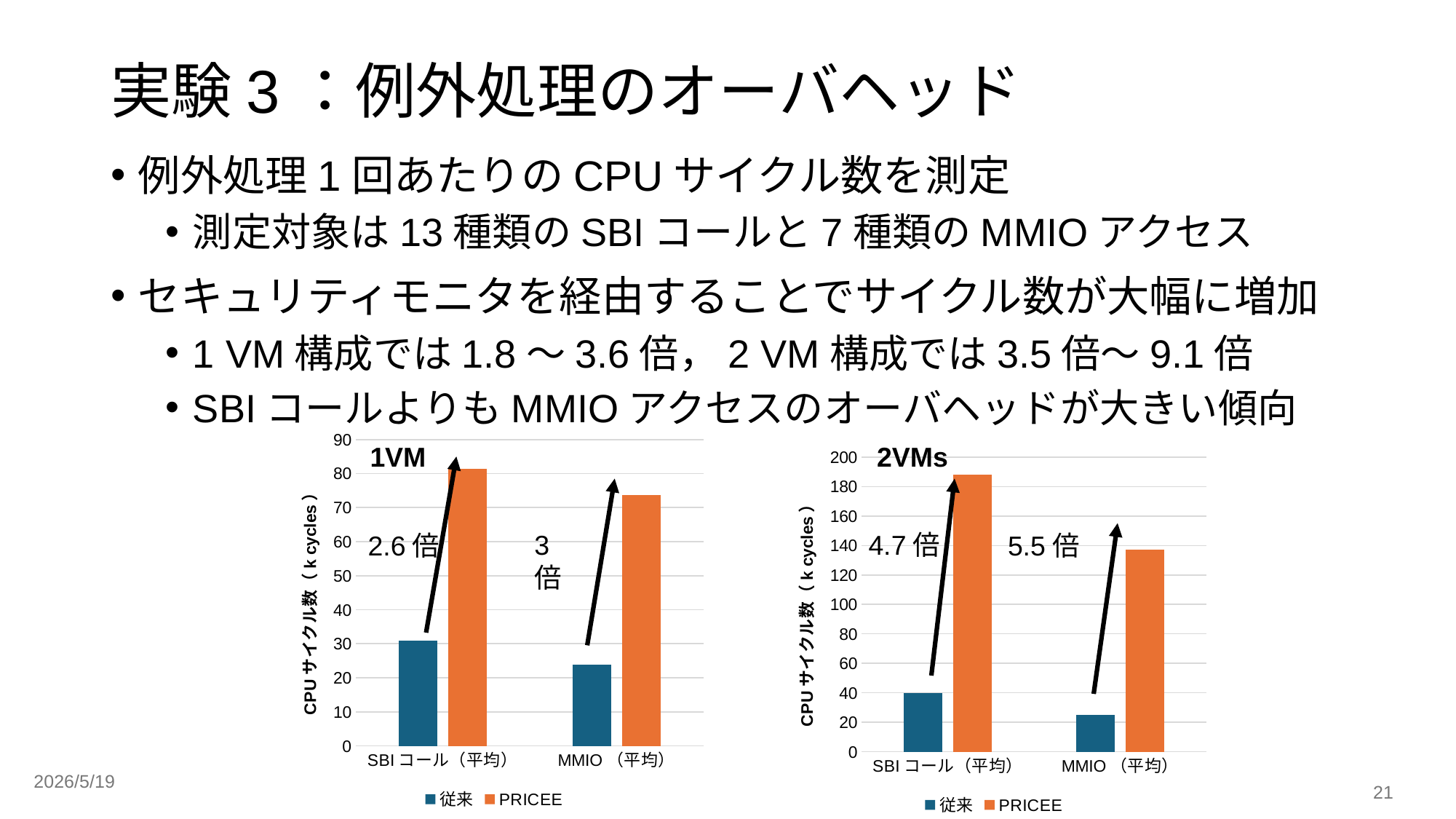

# 実験3：例外処理のオーバヘッド
例外処理1回あたりのCPUサイクル数を測定
測定対象は13種類のSBIコールと7種類のMMIOアクセス
セキュリティモニタを経由することでサイクル数が大幅に増加
1 VM構成では1.8〜3.6倍，2 VM構成では3.5倍〜9.1倍
SBIコールよりもMMIOアクセスのオーバヘッドが大きい傾向

### Chart

| Category | 従来 | PRICEE |
|---|---|---|
| SBIコール（平均） | 30.867076923076922 | 81.36138461538461 |
| MMIO（平均） | 23.920714285714286 | 73.68928571428572 |
1VM
2VMs

### Chart

| Category | 従来 | PRICEE |
|---|---|---|
| SBIコール（平均） | 39.89192307692308 | 188.01961538461538 |
| MMIO（平均） | 24.813428571428574 | 137.01585714285713 |
4.7倍
3倍
2.6倍
5.5倍
2026/5/19
21